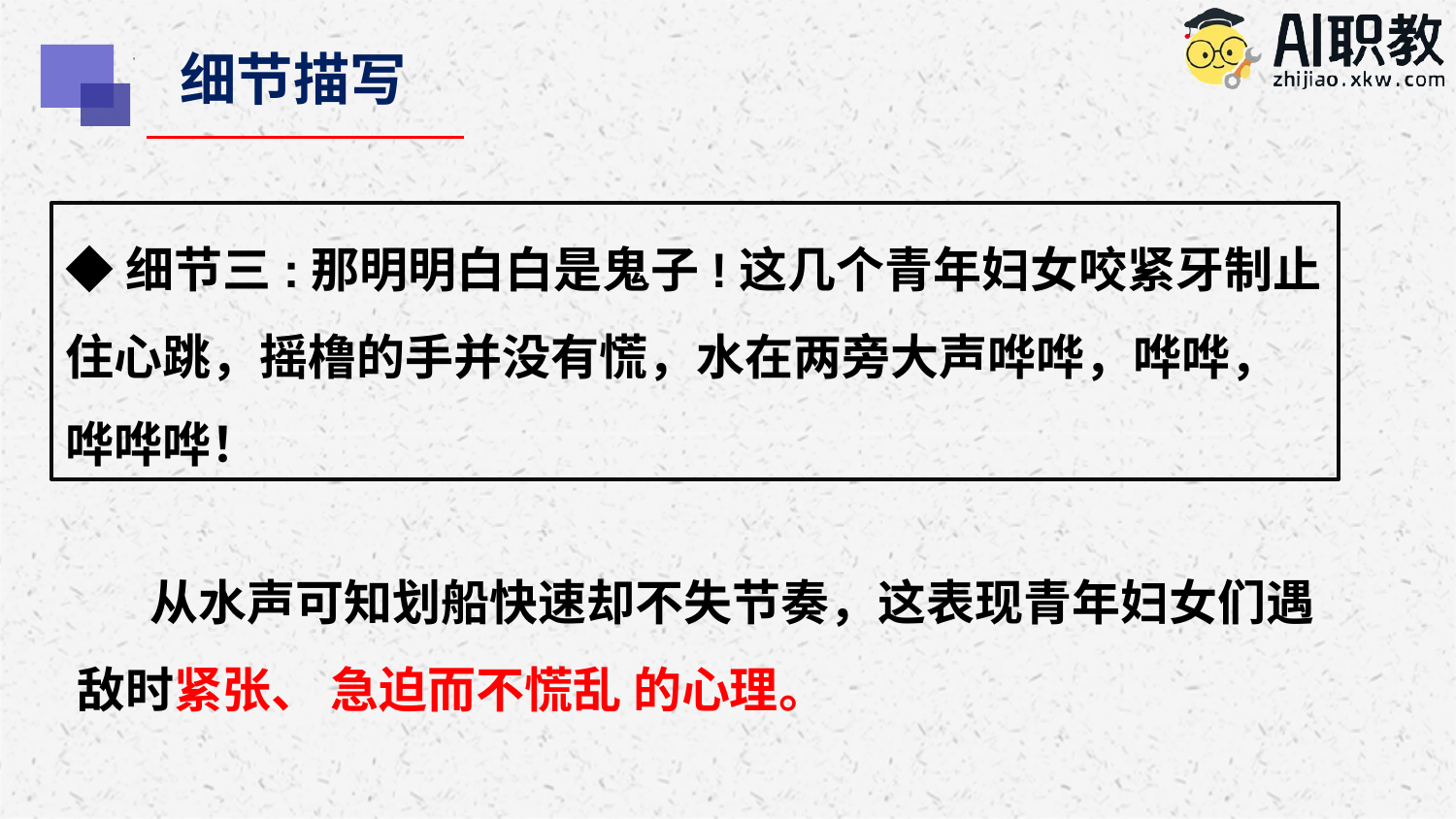

细节描写

◆细节三:那明明白白是鬼子!这几个青年妇女咬紧牙制止住心跳，摇橹的手并没有慌，水在两旁大声哗哗，哗哗，哗哗哗！
从水声可知划船快速却不失节奏，这表现青年妇女们遇敌时紧张、 急迫而不慌乱 的心理。